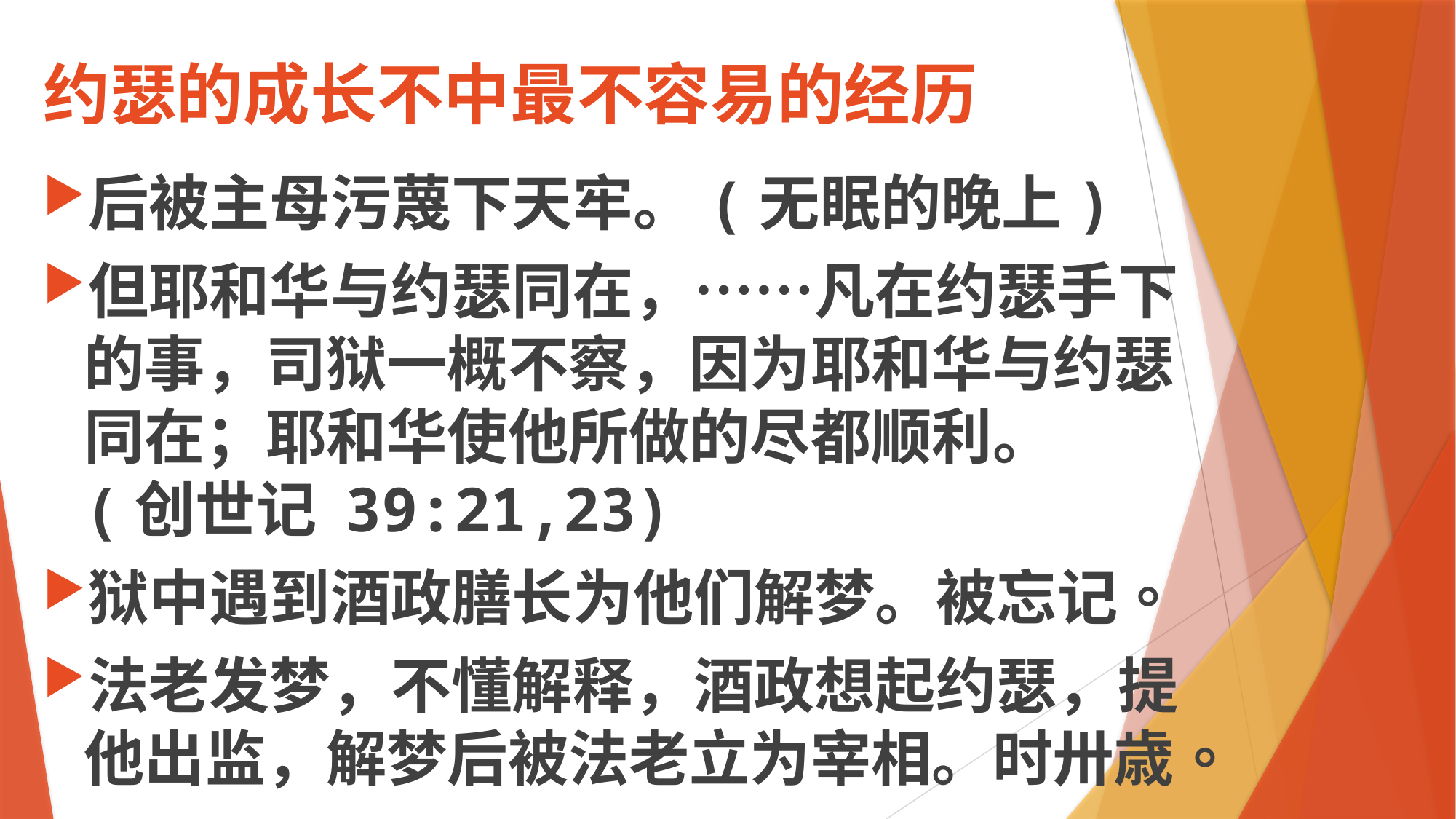

# 约瑟的成长不中最不容易的经历
后被主母污蔑下天牢。(无眠的晚上)
但耶和华与约瑟同在，……凡在约瑟手下的事，司狱一概不察，因为耶和华与约瑟同在；耶和华使他所做的尽都顺利。  (创世记 39:21,23)
狱中遇到酒政膳长为他们解梦。被忘记。
法老发梦，不懂解释，酒政想起约瑟，提他出监，解梦后被法老立为宰相。时卅歳。